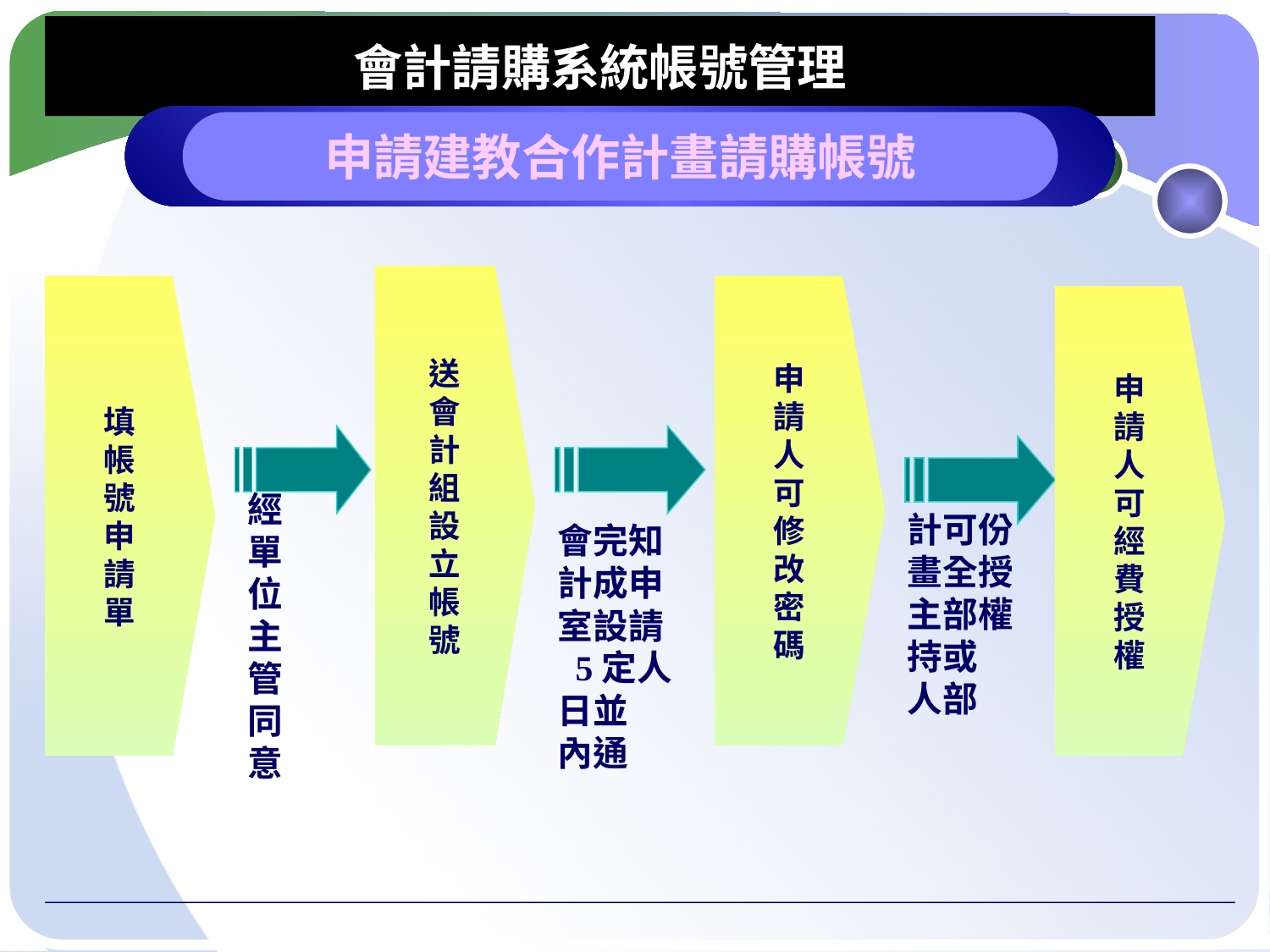

# 會計請購系統帳號管理

申請建教合作計畫請購帳號
送
會
計
組
設
立
帳
號
填
帳
號
申
請
單
申
請
人
可
修
改
密
碼
申
請
人
可
經
費
授
權

經
單
位
主
管
同
意

會完知
計成申
室設請
  5定人
日並
內通

計可份
畫全授
主部權
持或
人部